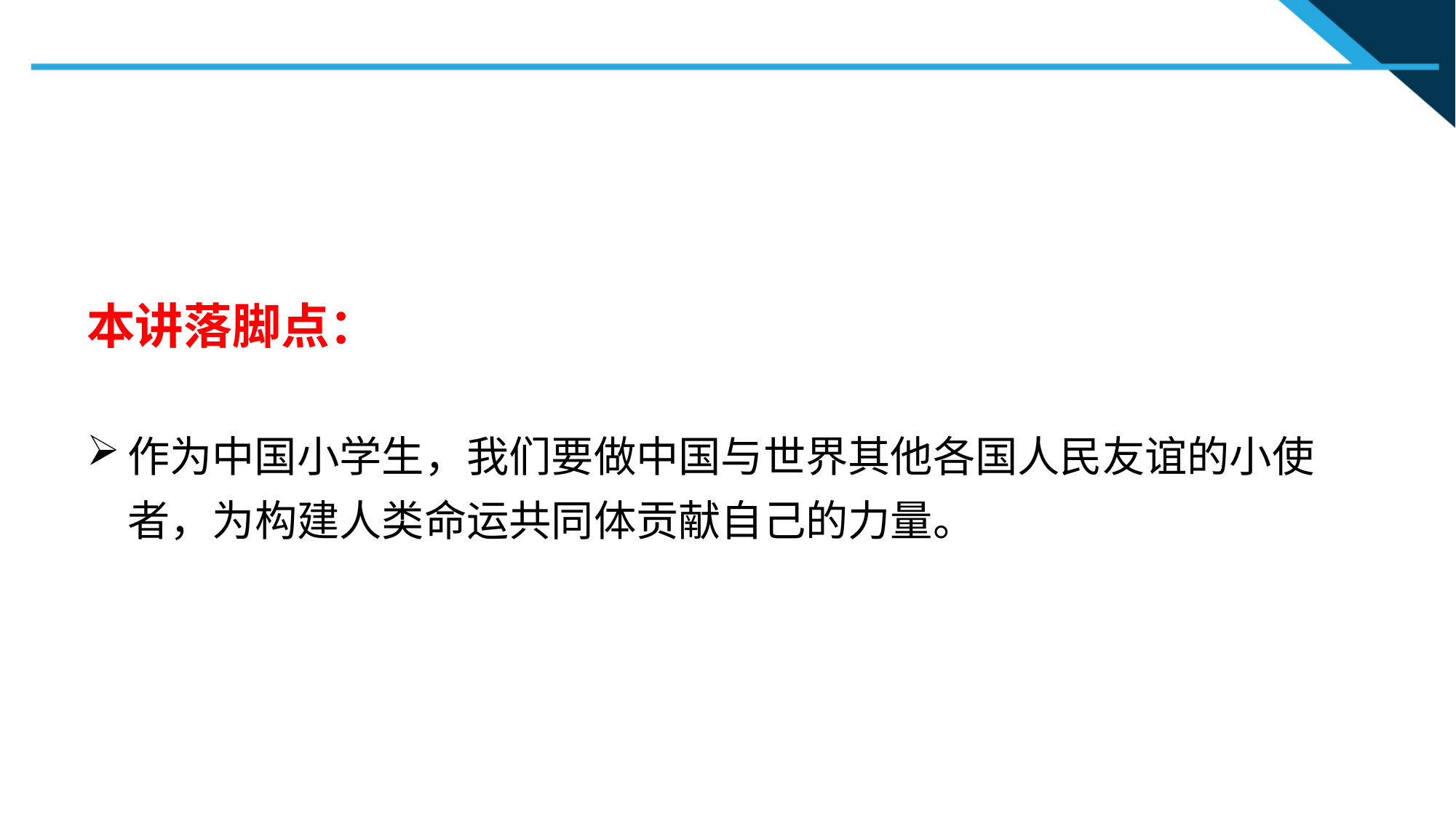

本讲落脚点：

作为中国小学生，我们要做中国与世界其他各国人民友谊的小使者，为构建人类命运共同体贡献自己的力量。